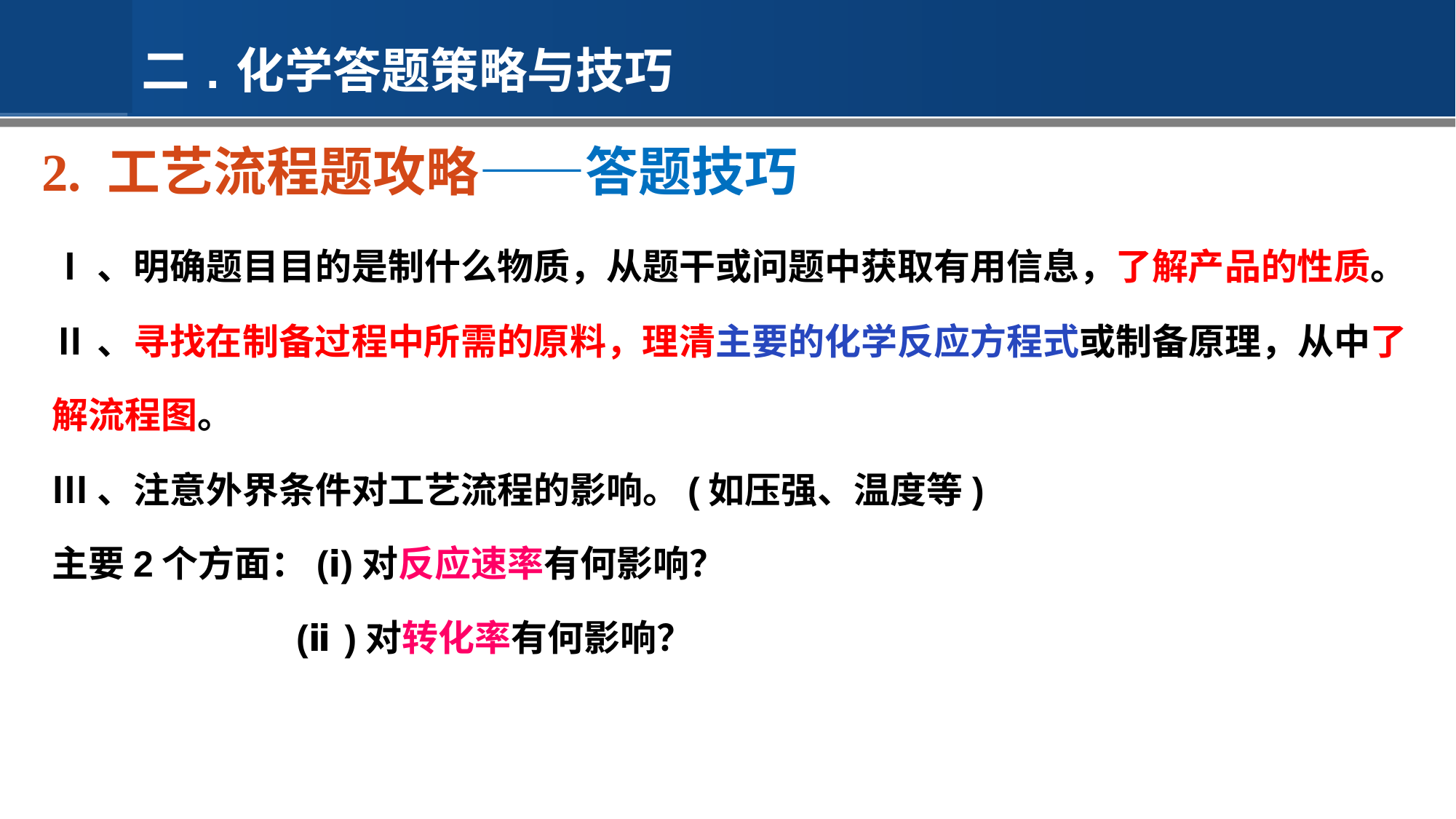

二.化学答题策略与技巧
2. 工艺流程题攻略——答题技巧
Ⅰ、明确题目目的是制什么物质，从题干或问题中获取有用信息，了解产品的性质。
Ⅱ、寻找在制备过程中所需的原料，理清主要的化学反应方程式或制备原理，从中了解流程图。
Ⅲ、注意外界条件对工艺流程的影响。(如压强、温度等)
主要2个方面：(ⅰ)对反应速率有何影响？
                        (ⅱ)对转化率有何影响？
11